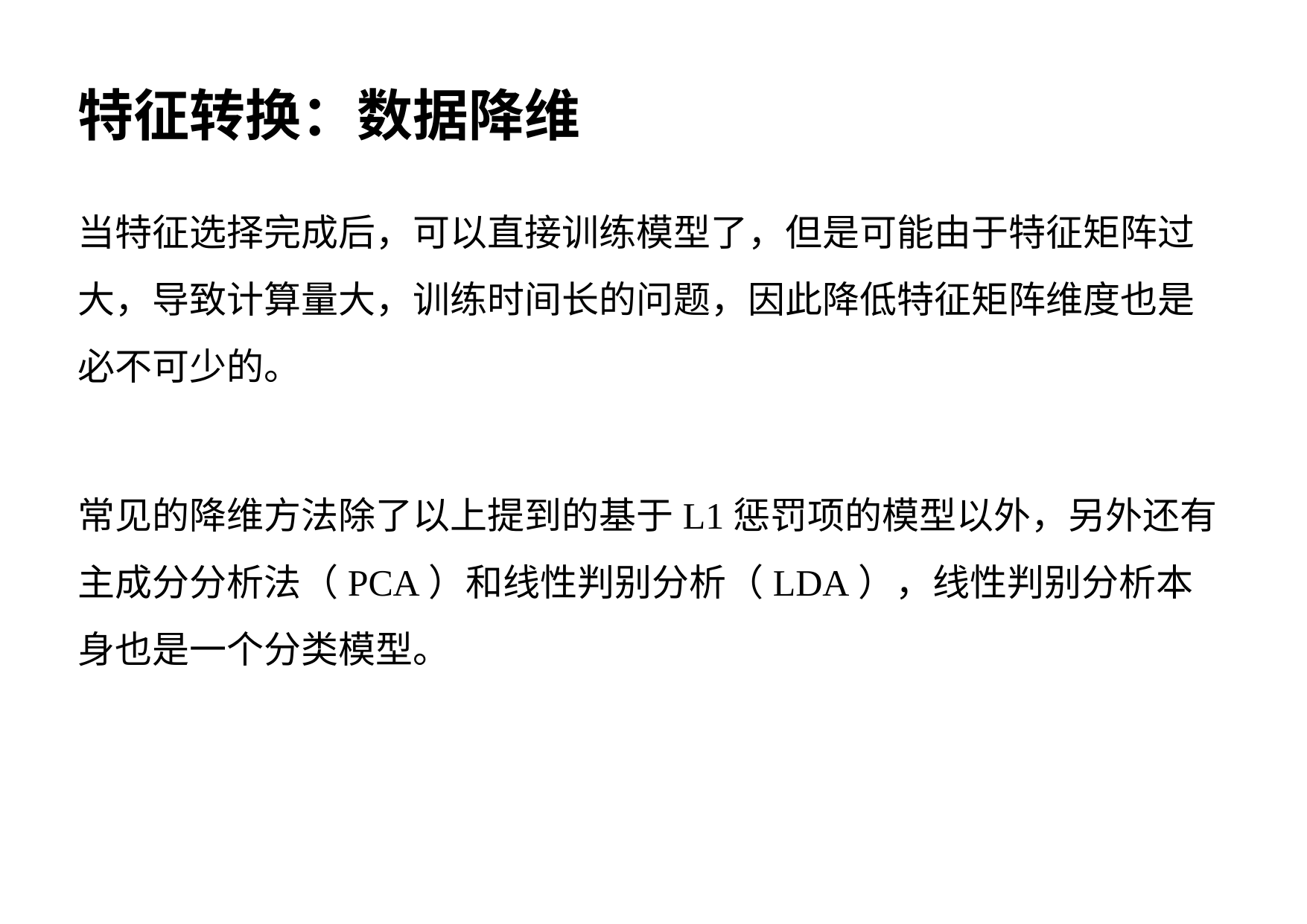

# 特征转换：数据降维
当特征选择完成后，可以直接训练模型了，但是可能由于特征矩阵过大，导致计算量大，训练时间长的问题，因此降低特征矩阵维度也是必不可少的。

常见的降维方法除了以上提到的基于L1惩罚项的模型以外，另外还有主成分分析法（PCA）和线性判别分析（LDA），线性判别分析本身也是一个分类模型。